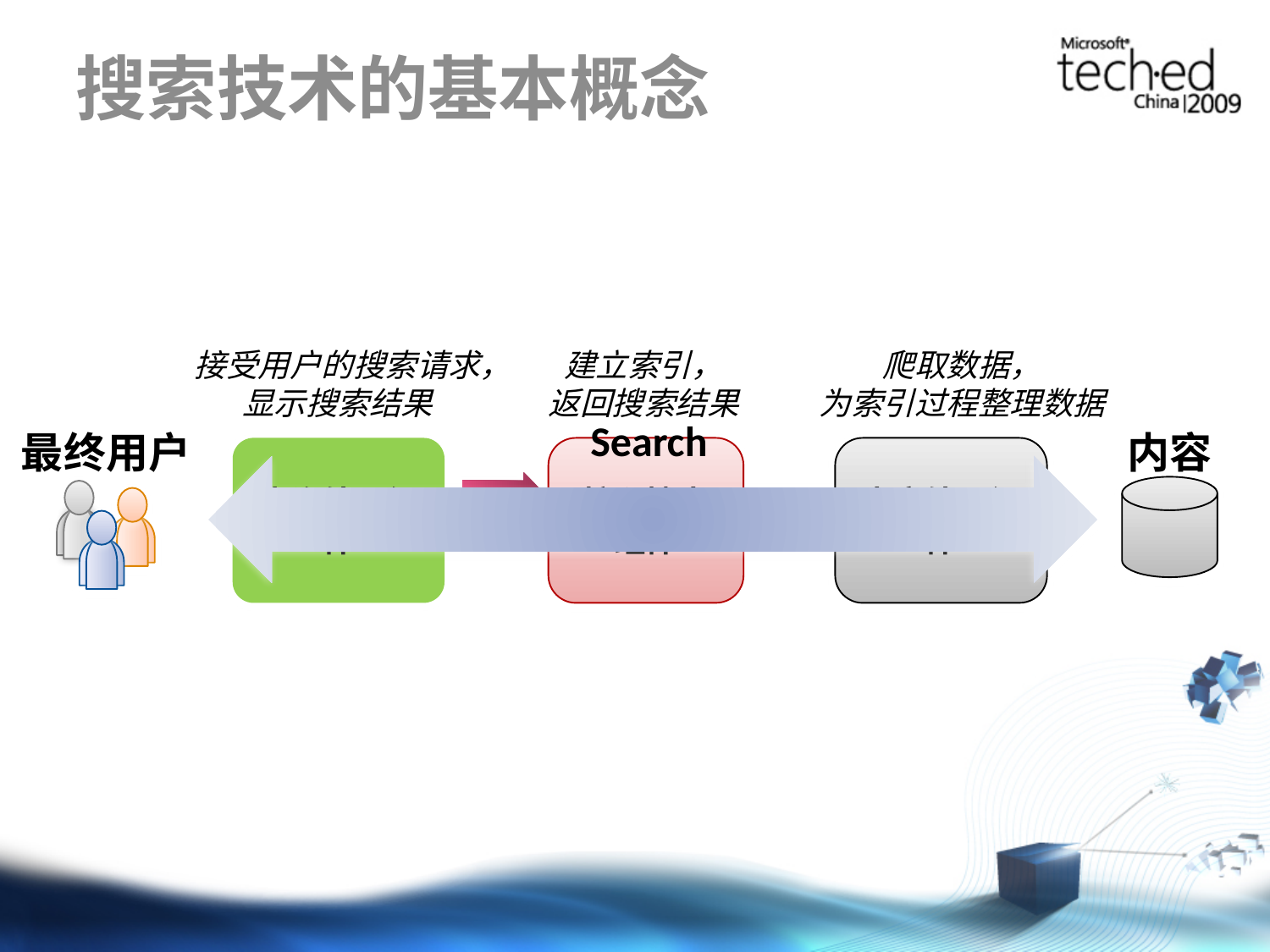

# 搜索技术的基本概念
接受用户的搜索请求，
显示搜索结果
建立索引，
返回搜索结果
爬取数据，
为索引过程整理数据
Search
最终用户

内容

查询处理组件
核心搜索组件
内容处理组件